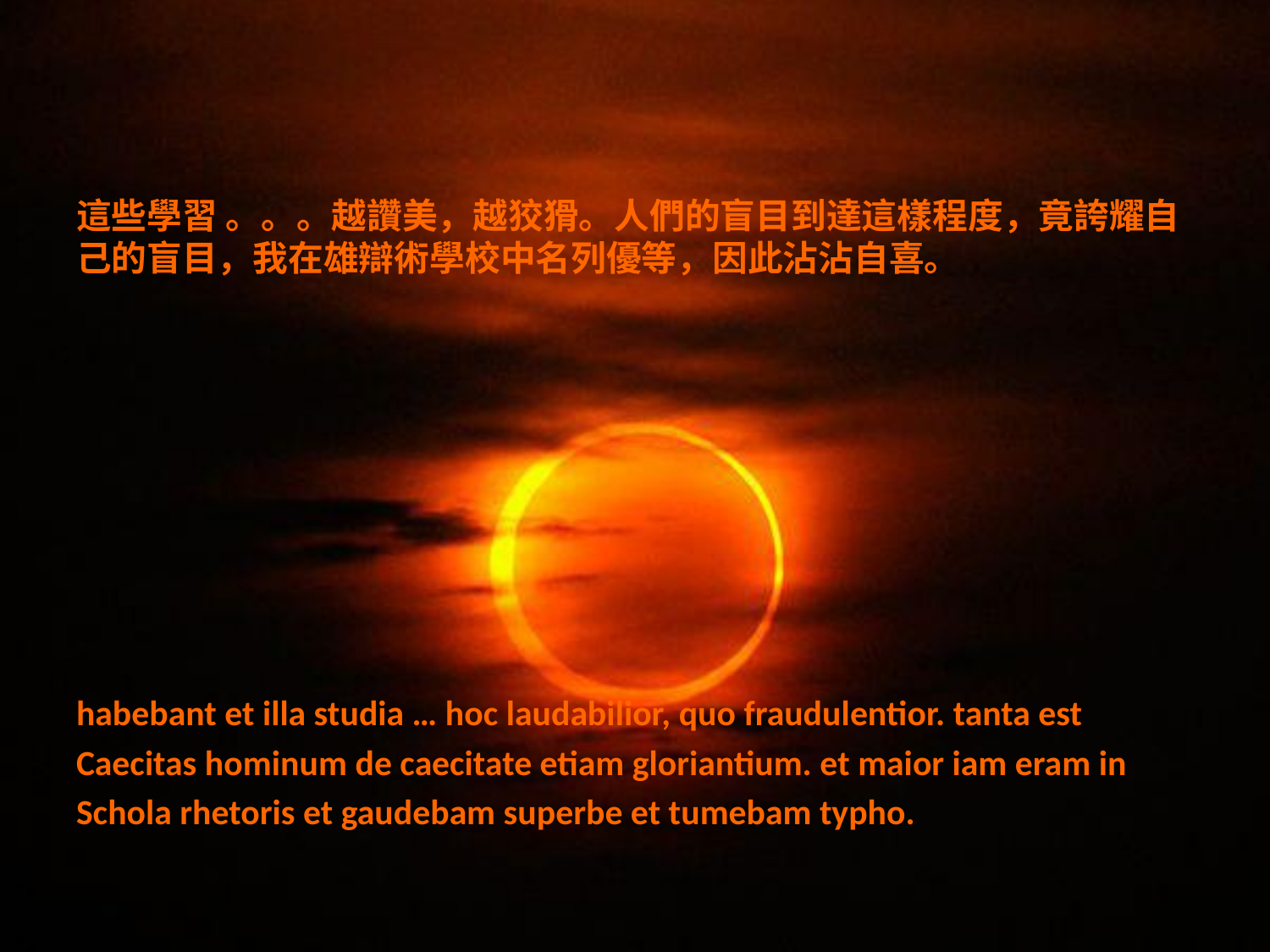

# 這些學習 。。。越讚美，越狡猾。人們的盲目到達這樣程度，竟誇耀自己的盲目，我在雄辯術學校中名列優等，因此沾沾自喜。

habebant et illa studia … hoc laudabilior, quo fraudulentior. tanta est
Caecitas hominum de caecitate etiam gloriantium. et maior iam eram in
Schola rhetoris et gaudebam superbe et tumebam typho.